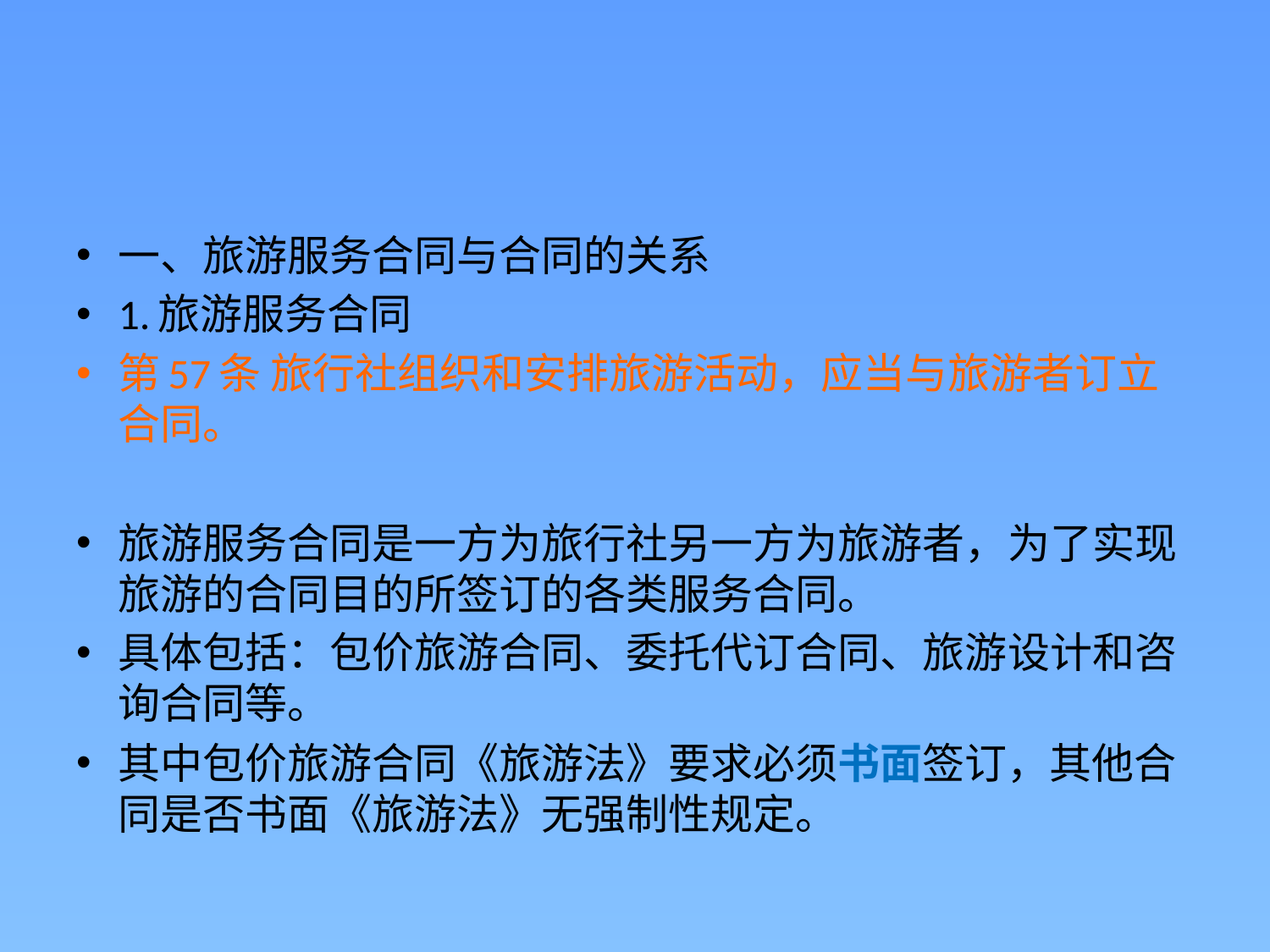

#
一、旅游服务合同与合同的关系
1.旅游服务合同
第57条 旅行社组织和安排旅游活动，应当与旅游者订立合同。

旅游服务合同是一方为旅行社另一方为旅游者，为了实现旅游的合同目的所签订的各类服务合同。
具体包括：包价旅游合同、委托代订合同、旅游设计和咨询合同等。
其中包价旅游合同《旅游法》要求必须书面签订，其他合同是否书面《旅游法》无强制性规定。